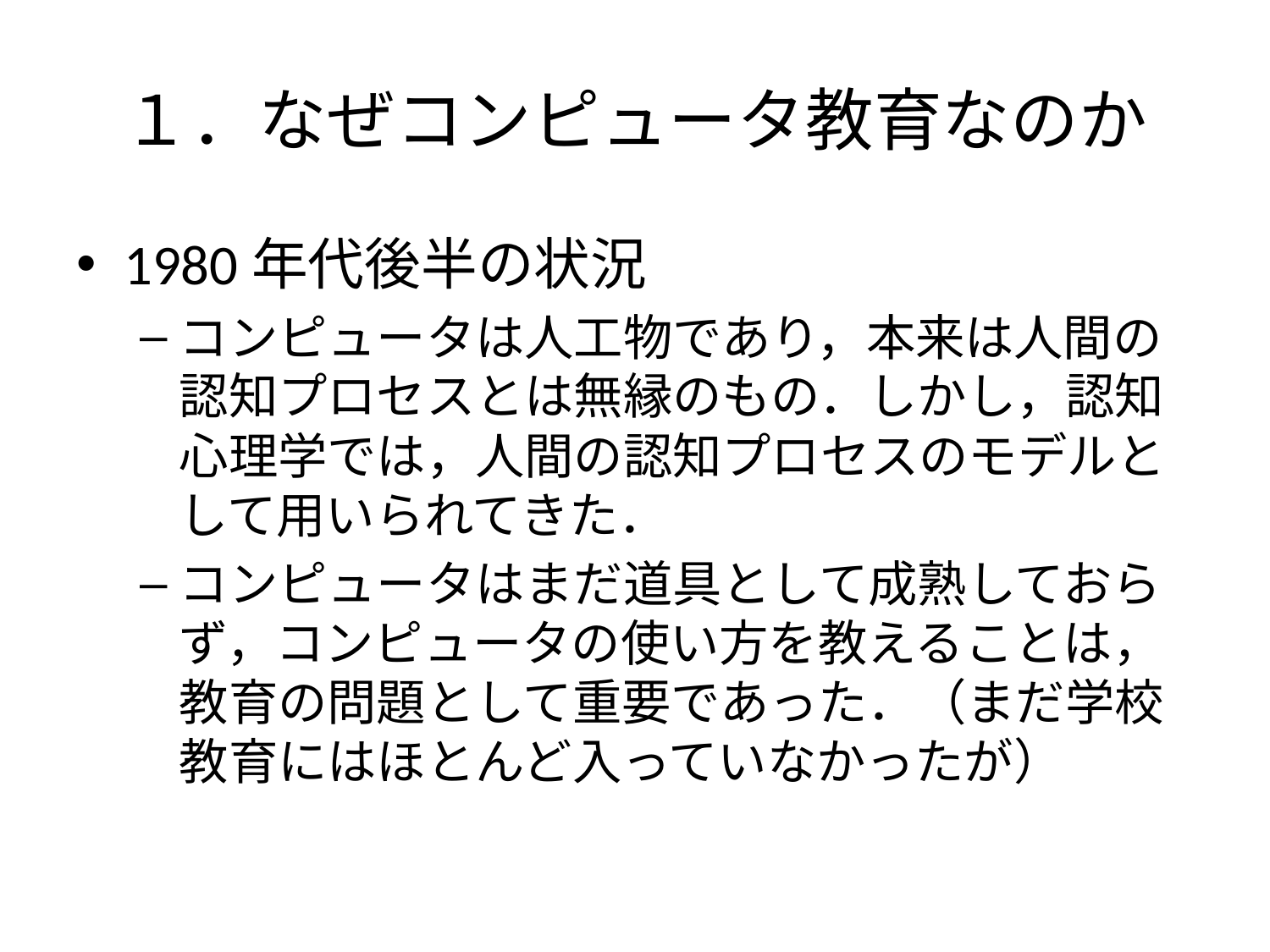

# １．なぜコンピュータ教育なのか
1980年代後半の状況
コンピュータは人工物であり，本来は人間の認知プロセスとは無縁のもの．しかし，認知心理学では，人間の認知プロセスのモデルとして用いられてきた．
コンピュータはまだ道具として成熟しておらず，コンピュータの使い方を教えることは，教育の問題として重要であった．（まだ学校教育にはほとんど入っていなかったが）